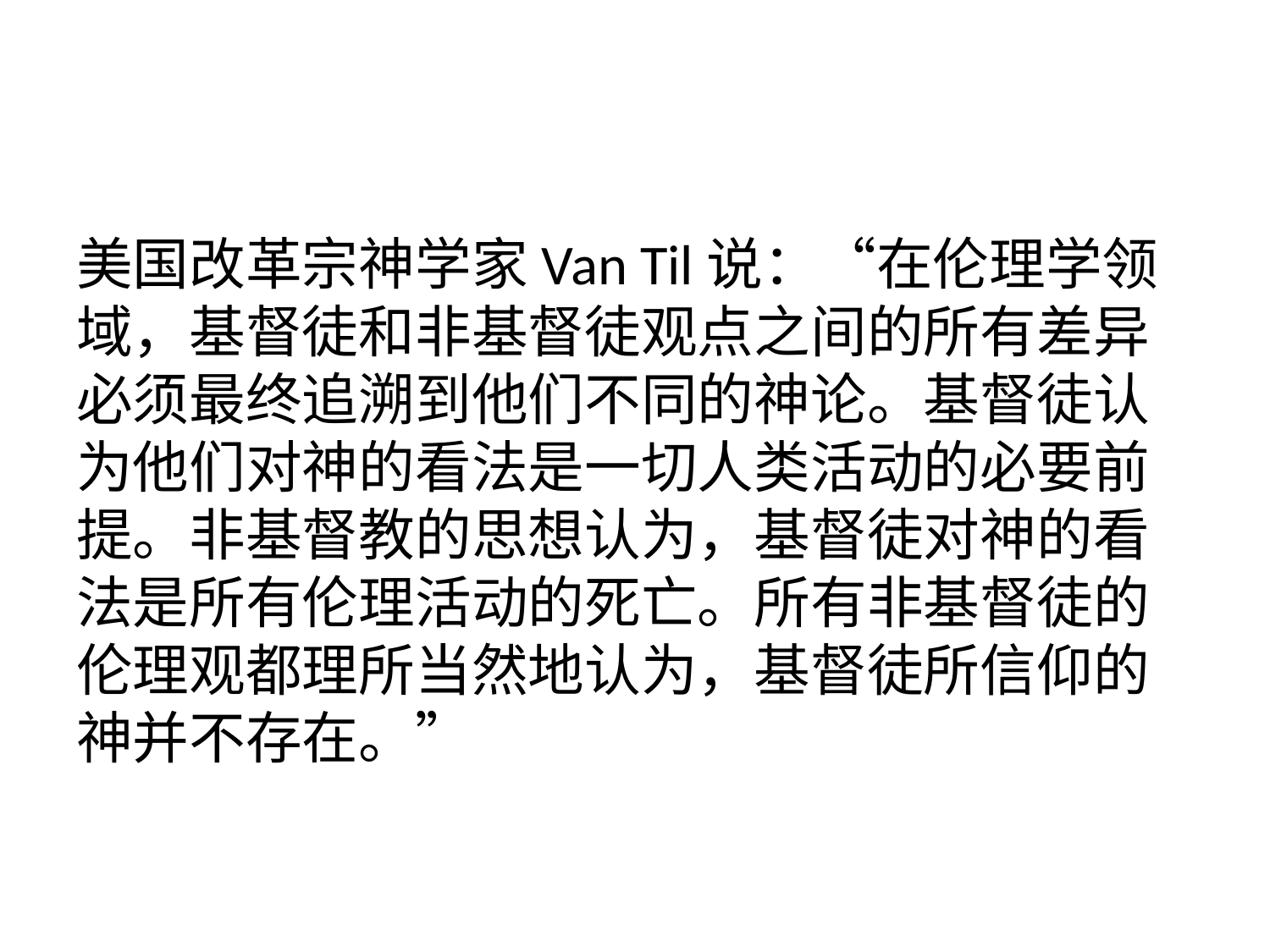

#
美国改革宗神学家Van Til说：“在伦理学领域，基督徒和非基督徒观点之间的所有差异必须最终追溯到他们不同的神论。基督徒认为他们对神的看法是一切人类活动的必要前提。非基督教的思想认为，基督徒对神的看法是所有伦理活动的死亡。所有非基督徒的伦理观都理所当然地认为，基督徒所信仰的神并不存在。”